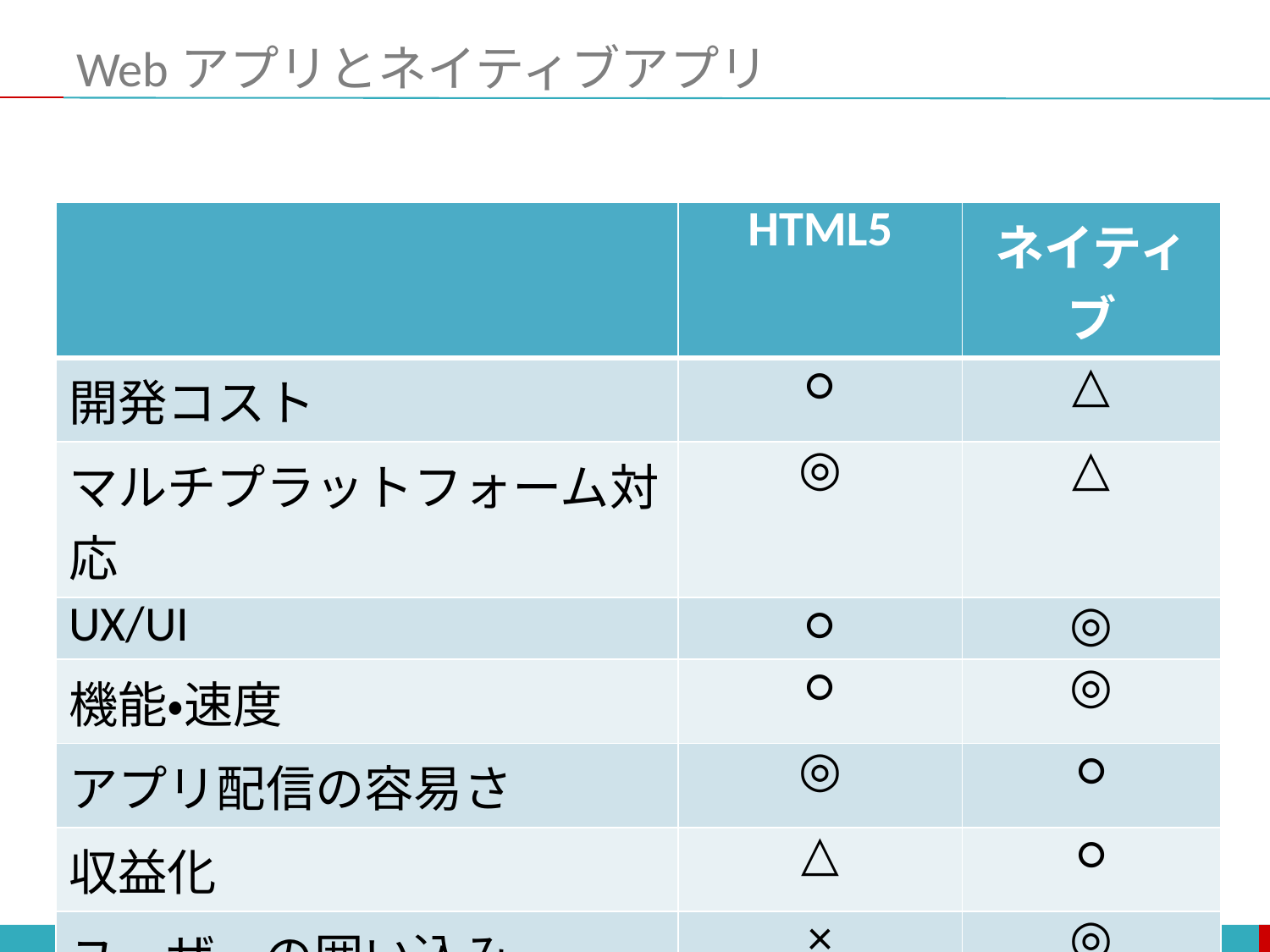

# Webアプリとネイティブアプリ
|  | HTML5 | ネイティブ |
| --- | --- | --- |
| 開発コスト | ○ | △ |
| マルチプラットフォーム対応 | ◎ | △ |
| UX/UI | ○ | ◎ |
| 機能・速度 | ○ | ◎ |
| アプリ配信の容易さ | ◎ | ○ |
| 収益化 | △ | ○ |
| ユーザーの囲い込み | × | ◎ |